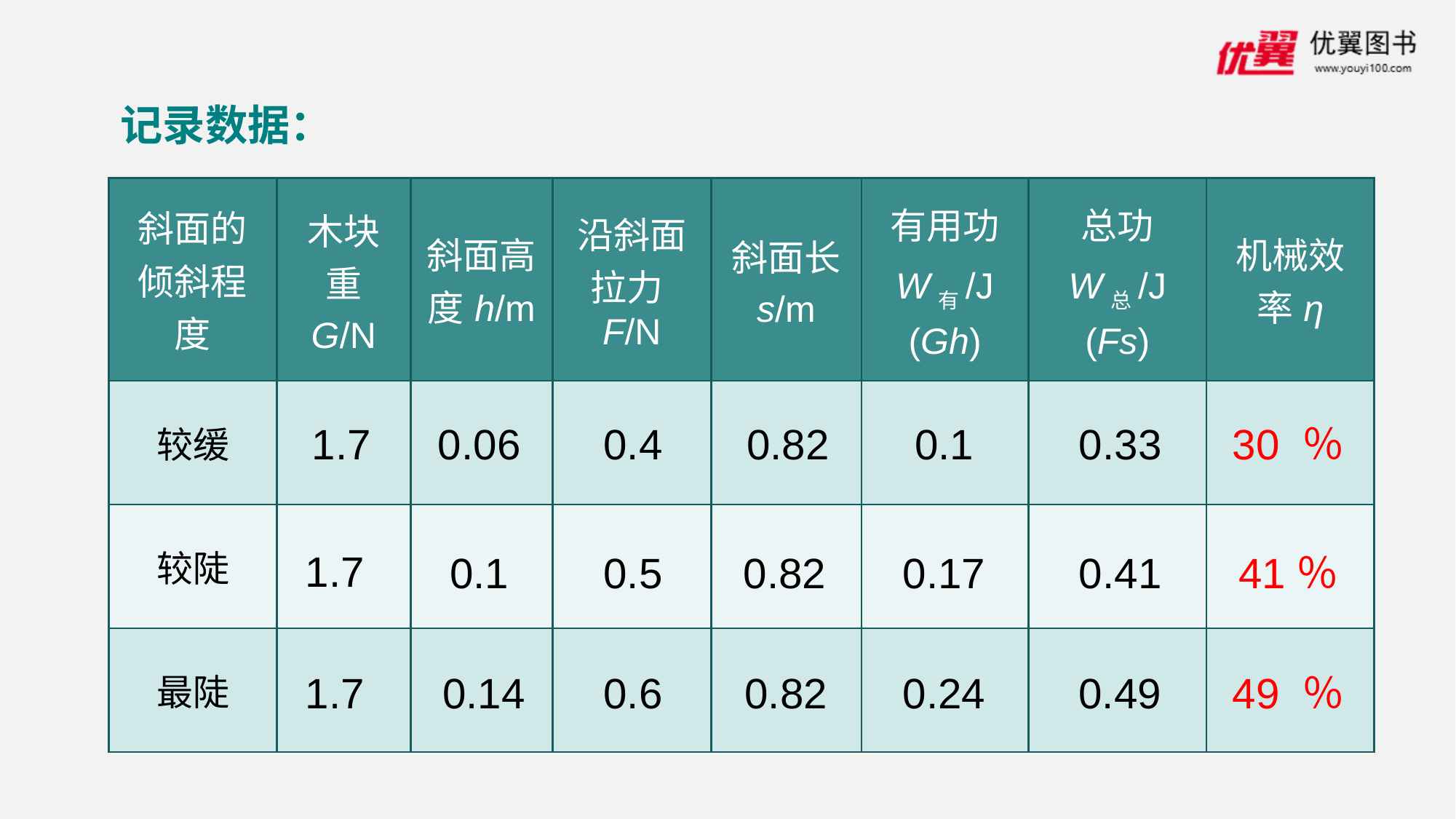

# 记录数据：
| 斜面的倾斜程度 | 木块重 G/N | 斜面高度h/m | 沿斜面拉力F/N | 斜面长 s/m | 有用功 W有/J (Gh) | 总功 W总/J (Fs) | 机械效率η |
| --- | --- | --- | --- | --- | --- | --- | --- |
| 较缓 |  |  |  |  |  |  |  |
| 较陡 |  |  |  |  |  |  |  |
| 最陡 |  |  |  |  |  |  |  |

1.7
0.06
0.4
0.82
0.1
0.33
30 ％
1.7
0.1
0.5
0.82
0.17
0.41
41％
1.7
0.14
0.6
0.82
0.24
0.49
49 ％